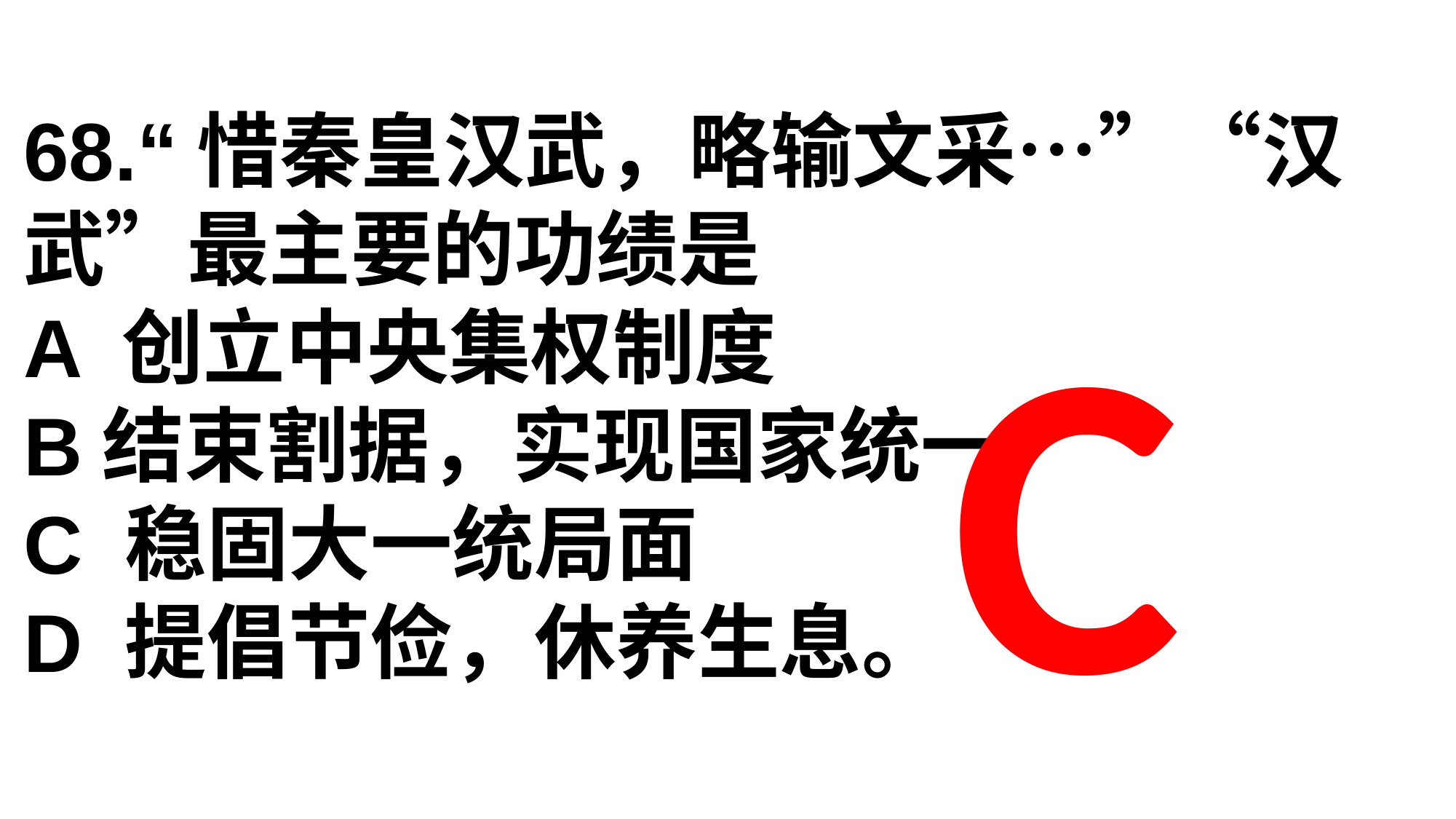

68.“惜秦皇汉武，略输文采…”“汉武”最主要的功绩是
A 创立中央集权制度
B结束割据，实现国家统一
C 稳固大一统局面
D 提倡节俭，休养生息。
C